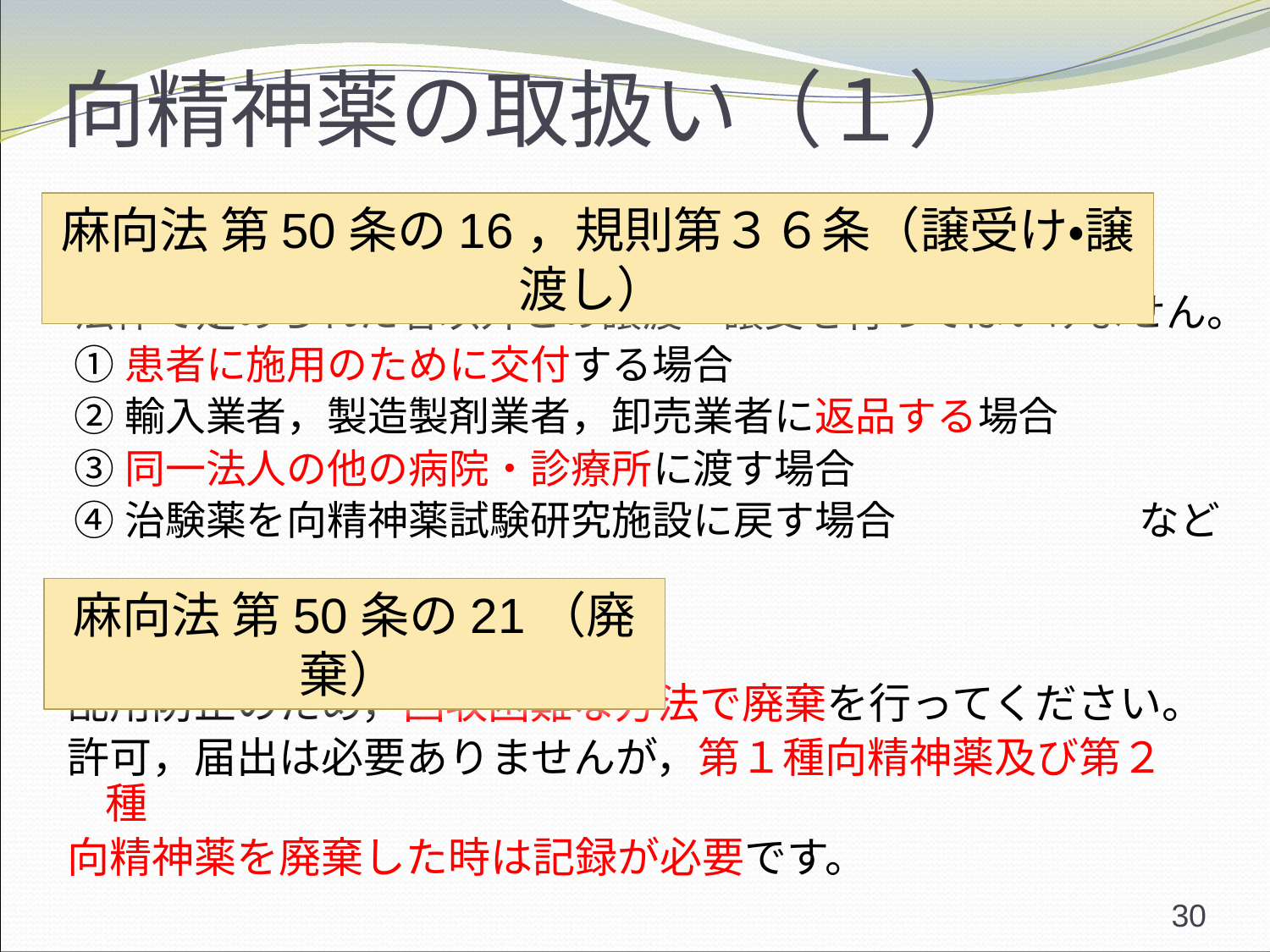

# 向精神薬の取扱い（１）
麻向法 第50条の16，規則第３６条（譲受け・譲渡し）
法律で定められた者以外との譲渡・譲受を行ってはいけません。
➀患者に施用のために交付する場合
➁輸入業者，製造製剤業者，卸売業者に返品する場合
➂同一法人の他の病院・診療所に渡す場合
➃治験薬を向精神薬試験研究施設に戻す場合　　　　　　など

麻向法 第50条の21（廃棄）
乱用防止のため，回収困難な方法で廃棄を行ってください。
許可，届出は必要ありませんが，第１種向精神薬及び第２種
向精神薬を廃棄した時は記録が必要です。
30